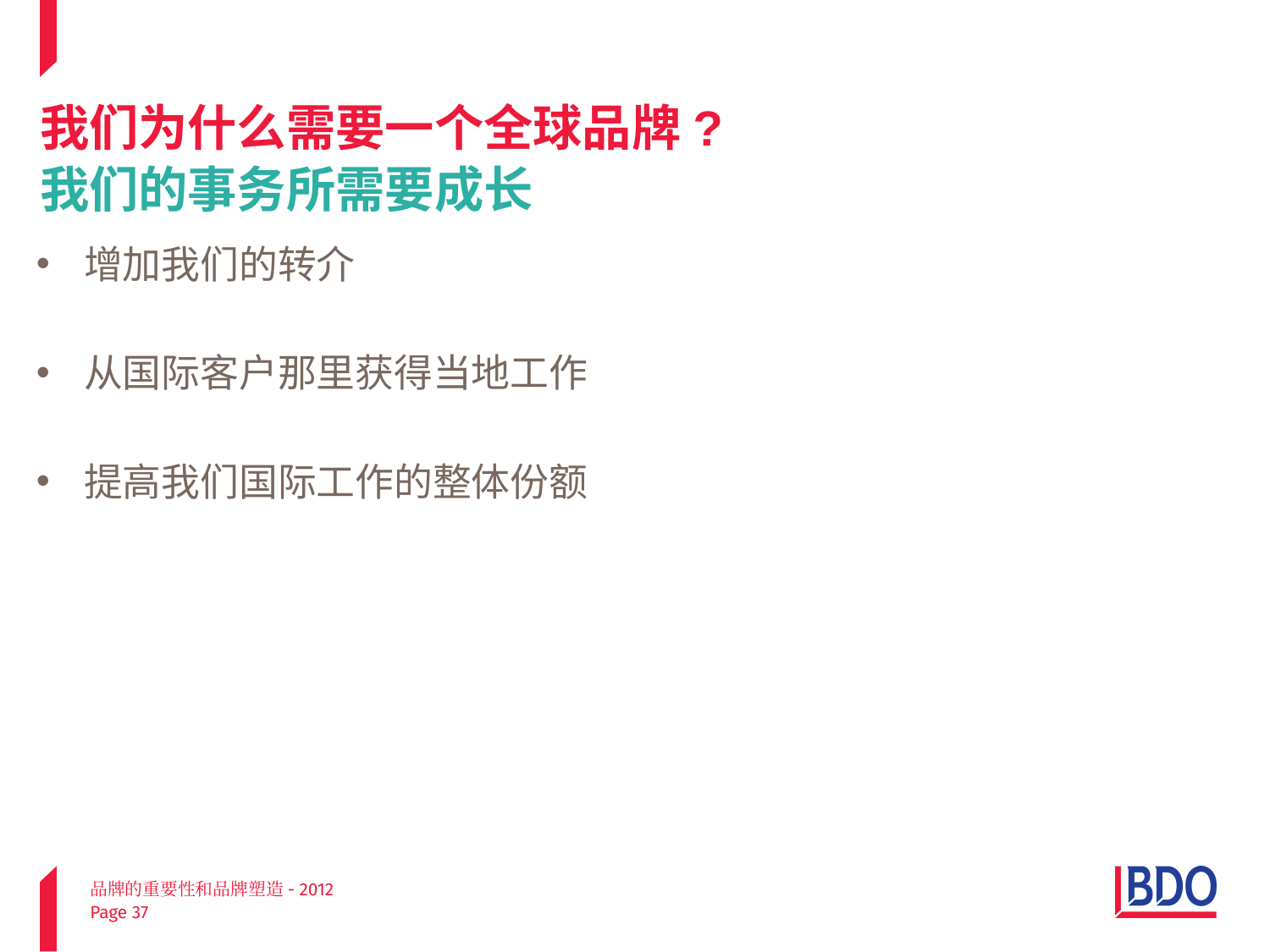

# 我们为什么需要一个全球品牌? 我们的事务所需要成长
增加我们的转介

从国际客户那里获得当地工作

提高我们国际工作的整体份额
品牌的重要性和品牌塑造- 2012
Page 37